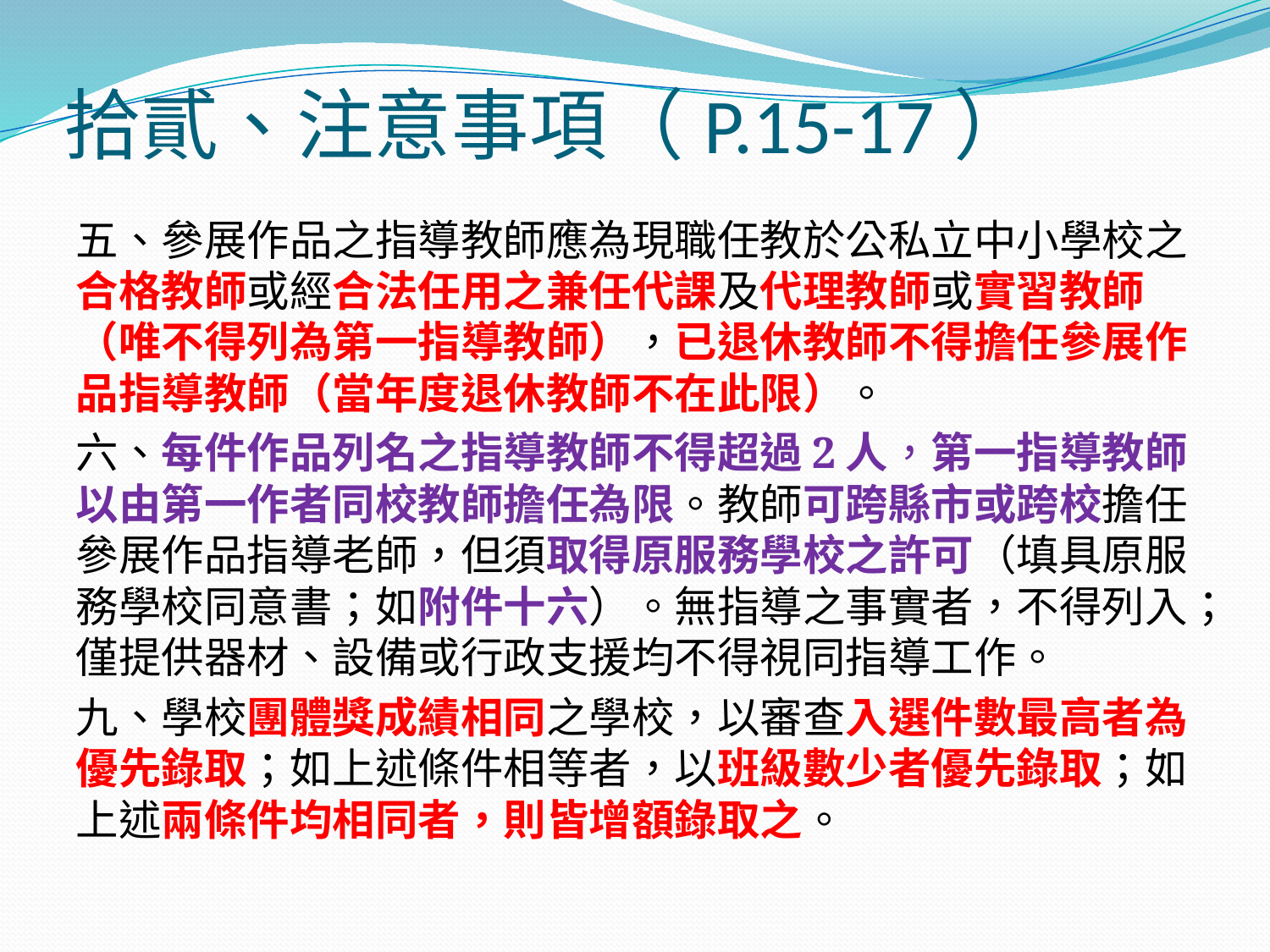

# 拾貳、注意事項（P.15-17）
五、參展作品之指導教師應為現職任教於公私立中小學校之合格教師或經合法任用之兼任代課及代理教師或實習教師（唯不得列為第一指導教師），已退休教師不得擔任參展作品指導教師（當年度退休教師不在此限）。
六、每件作品列名之指導教師不得超過2人，第一指導教師以由第一作者同校教師擔任為限。教師可跨縣市或跨校擔任參展作品指導老師，但須取得原服務學校之許可（填具原服務學校同意書；如附件十六）。無指導之事實者，不得列入；僅提供器材、設備或行政支援均不得視同指導工作。
九、學校團體獎成績相同之學校，以審查入選件數最高者為優先錄取；如上述條件相等者，以班級數少者優先錄取；如上述兩條件均相同者，則皆增額錄取之。